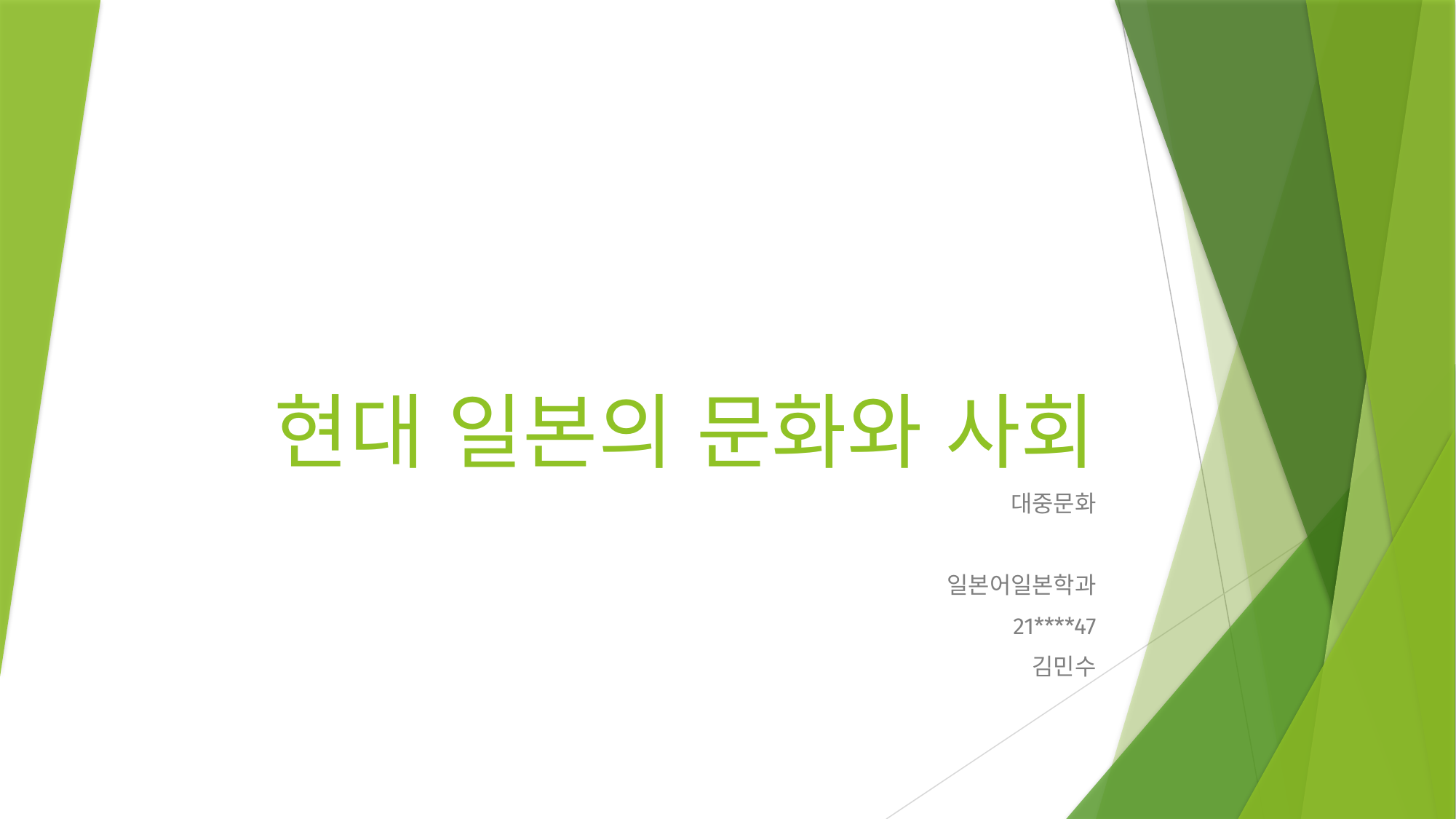

# 현대 일본의 문화와 사회
대중문화

일본어일본학과
21****47
김민수